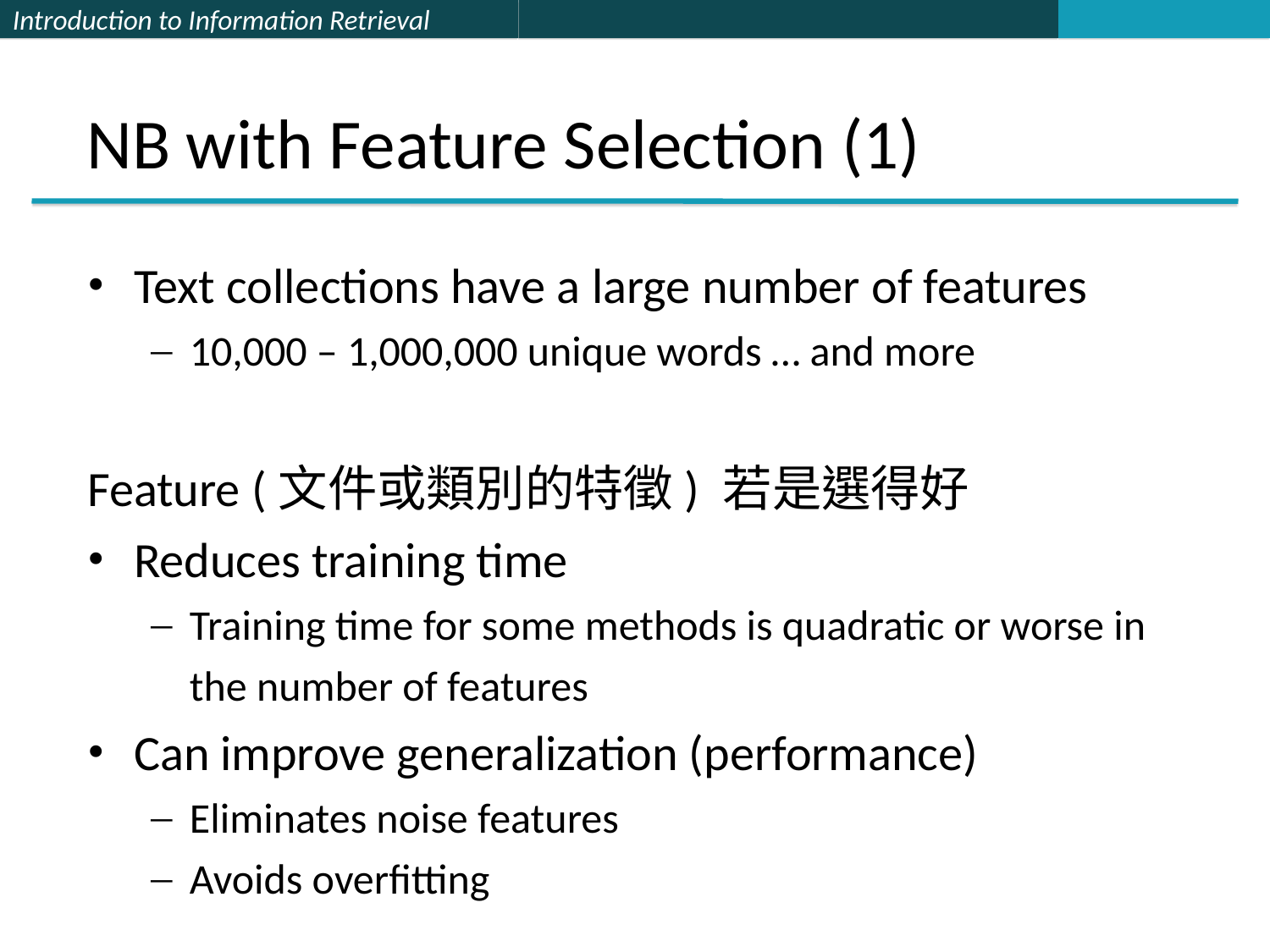

# NB with Feature Selection (1)
Text collections have a large number of features
10,000 – 1,000,000 unique words … and more

Feature (文件或類別的特徵) 若是選得好
Reduces training time
Training time for some methods is quadratic or worse in the number of features
Can improve generalization (performance)
Eliminates noise features
Avoids overfitting